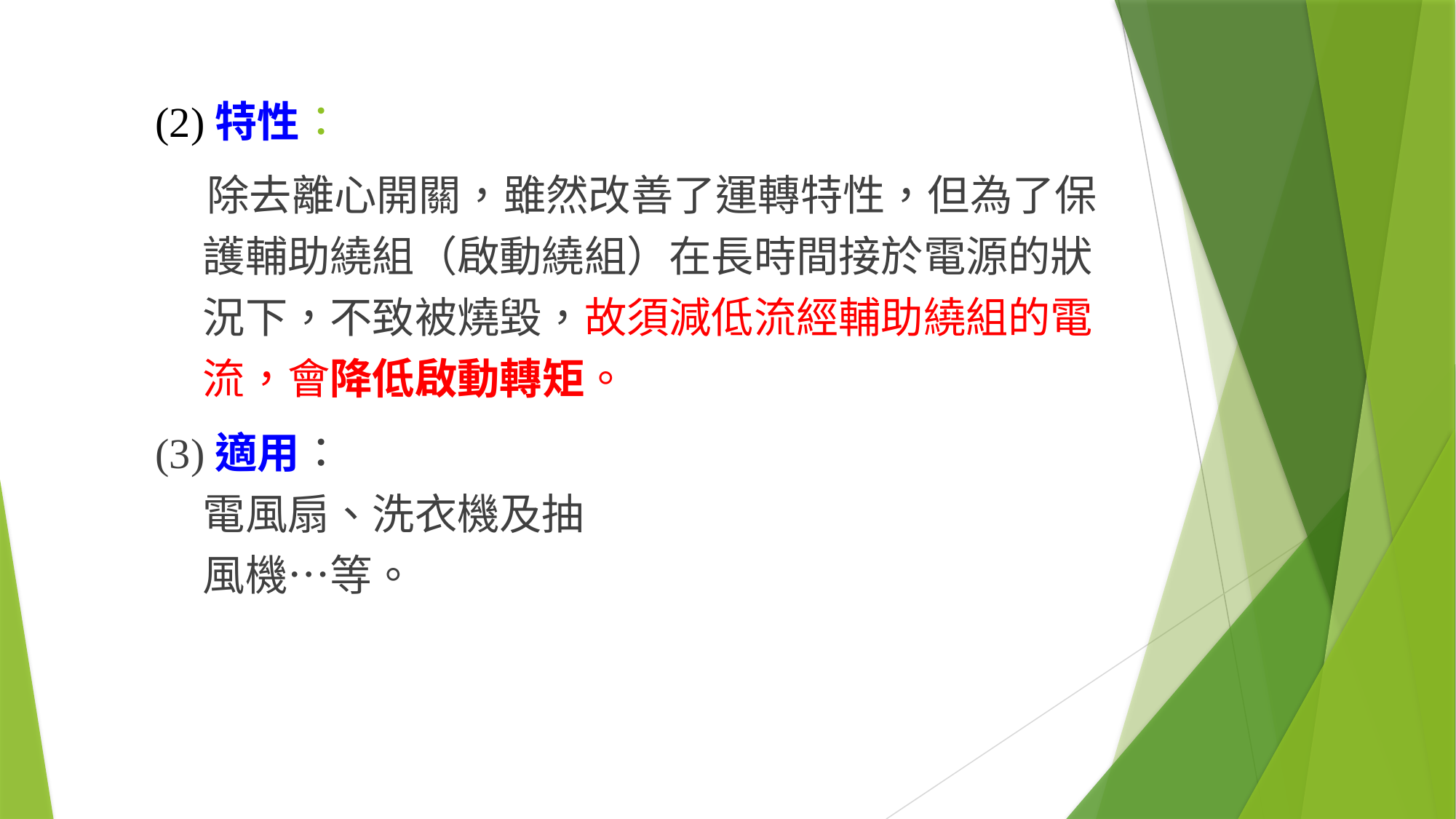

# (2)特性：
　 除去離心開關，雖然改善了運轉特性，但為了保護輔助繞組（啟動繞組）在長時間接於電源的狀況下，不致被燒毀，故須減低流經輔助繞組的電流，會降低啟動轉矩。
(3)適用：
電風扇、洗衣機及抽
風機…等。